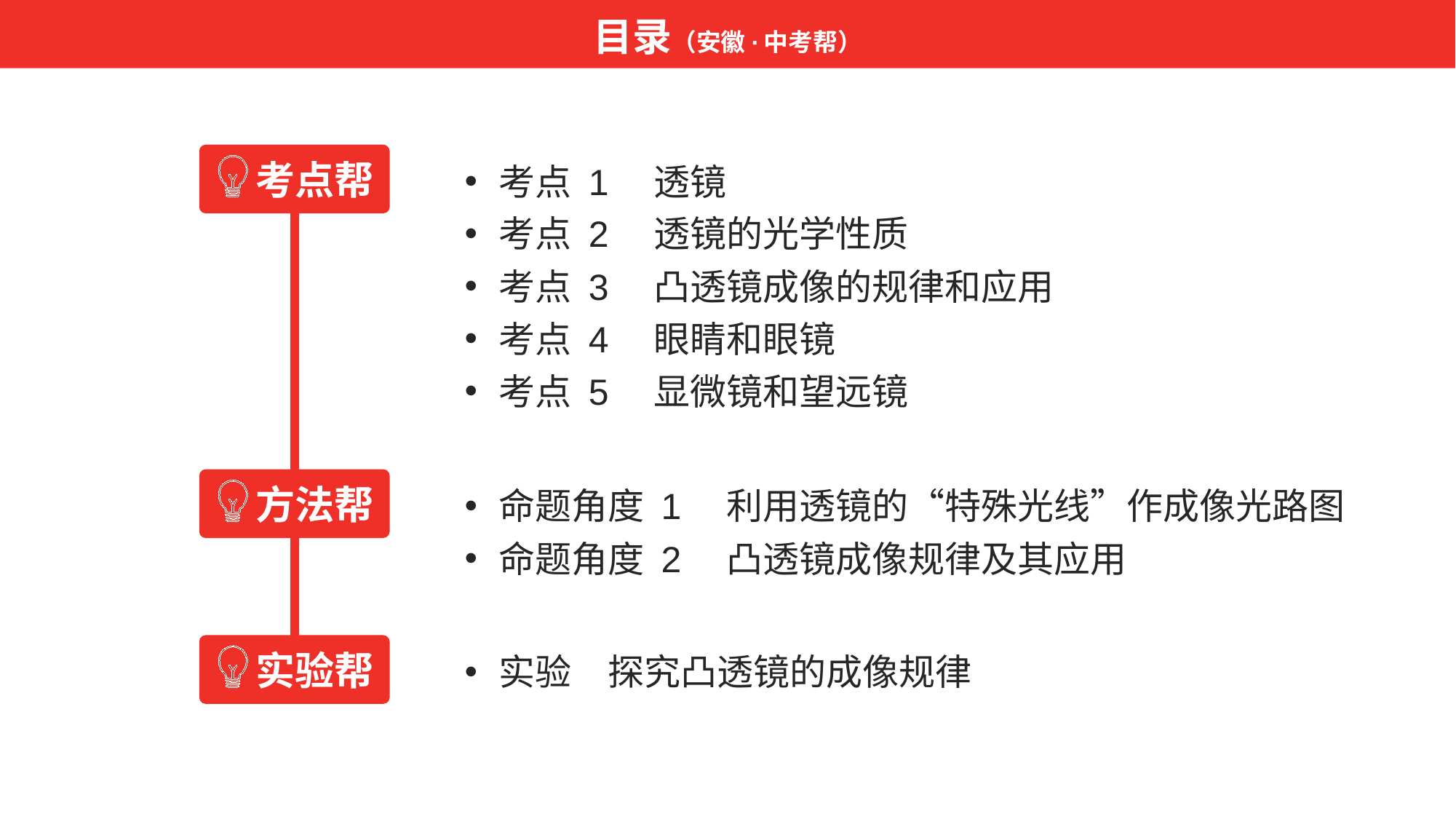

目录（安徽·中考帮）
考点帮

考点 1　透镜
考点 2　透镜的光学性质
考点 3　凸透镜成像的规律和应用
考点 4　眼睛和眼镜
考点 5　显微镜和望远镜
方法帮

命题角度 1　利用透镜的“特殊光线”作成像光路图
命题角度 2　凸透镜成像规律及其应用
实验帮

实验　探究凸透镜的成像规律